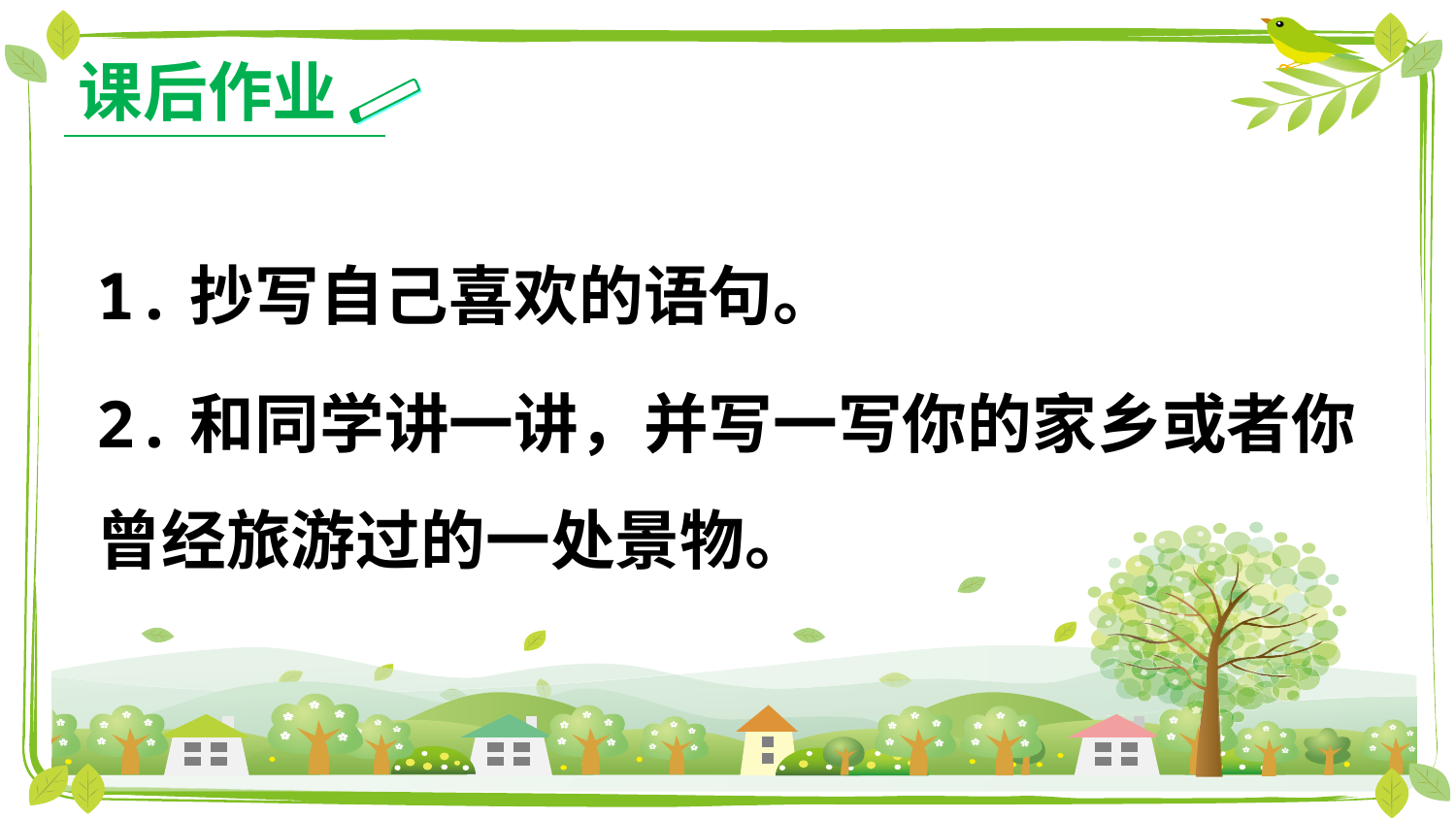

课后作业

1.抄写自己喜欢的语句。
2.和同学讲一讲，并写一写你的家乡或者你曾经旅游过的一处景物。